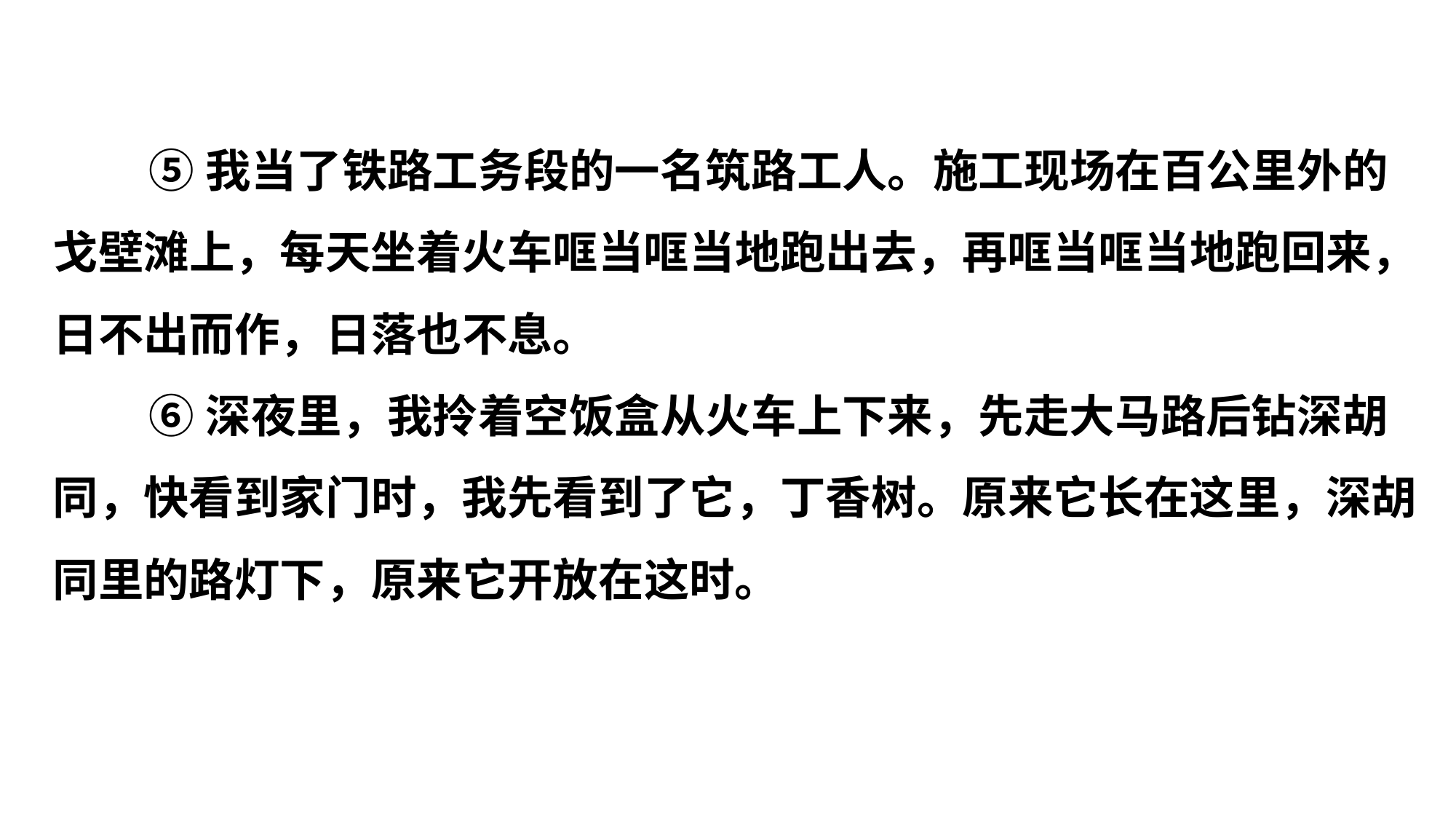

⑤我当了铁路工务段的一名筑路工人。施工现场在百公里外的戈壁滩上，每天坐着火车哐当哐当地跑出去，再哐当哐当地跑回来，日不出而作，日落也不息。
⑥深夜里，我拎着空饭盒从火车上下来，先走大马路后钻深胡同，快看到家门时，我先看到了它，丁香树。原来它长在这里，深胡同里的路灯下，原来它开放在这时。